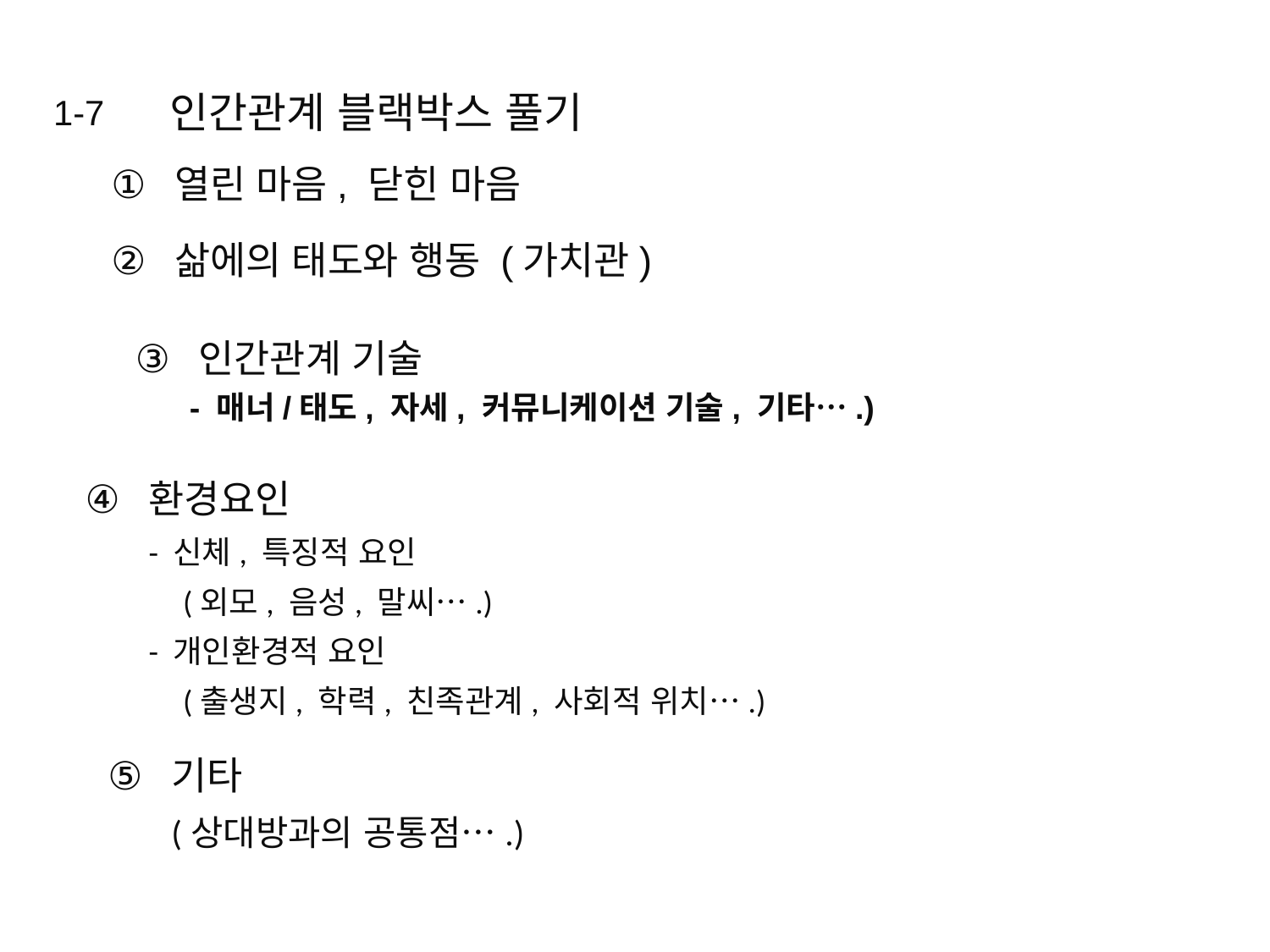

인간관계 블랙박스 풀기
1-7
열린 마음, 닫힌 마음
삶에의 태도와 행동 (가치관)
인간관계 기술
     - 매너/태도, 자세, 커뮤니케이션 기술, 기타….)
환경요인
- 신체, 특징적 요인
   (외모, 음성, 말씨….)
- 개인환경적 요인
   (출생지, 학력, 친족관계, 사회적 위치….)
기타
(상대방과의 공통점….)